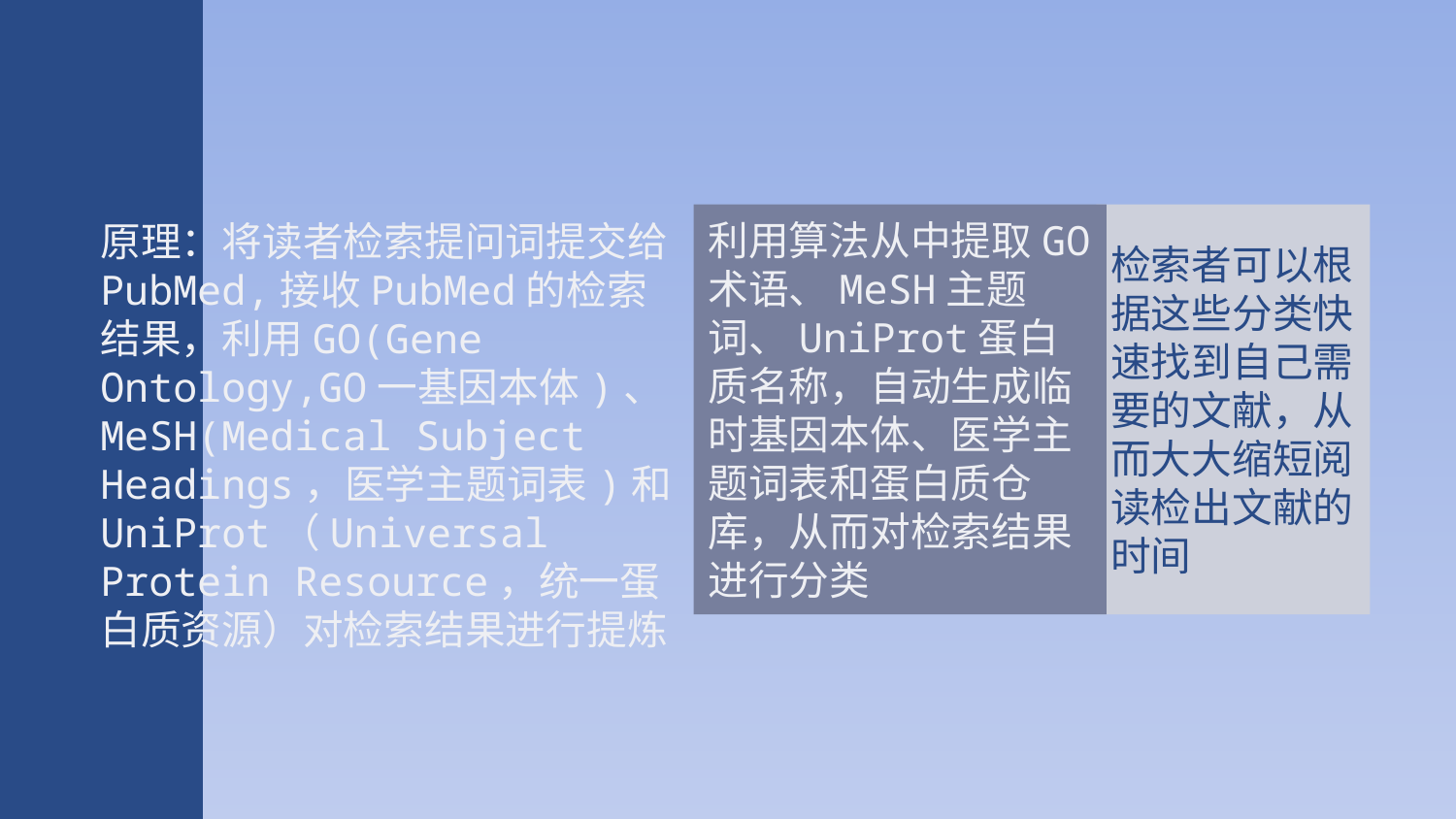

利用算法从中提取GO 术语、MeSH主题词、UniProt蛋白质名称，自动生成临时基因本体、医学主题词表和蛋白质仓库，从而对检索结果进行分类
检索者可以根据这些分类快速找到自己需要的文献，从而大大缩短阅读检出文献的时间
原理：将读者检索提问词提交给PubMed,接收PubMed的检索结果，利用GO(Gene Ontology,GO一基因本体)、MeSH(Medical Subject Headings，医学主题词表)和UniProt（Universal Protein Resource，统一蛋白质资源）对检索结果进行提炼